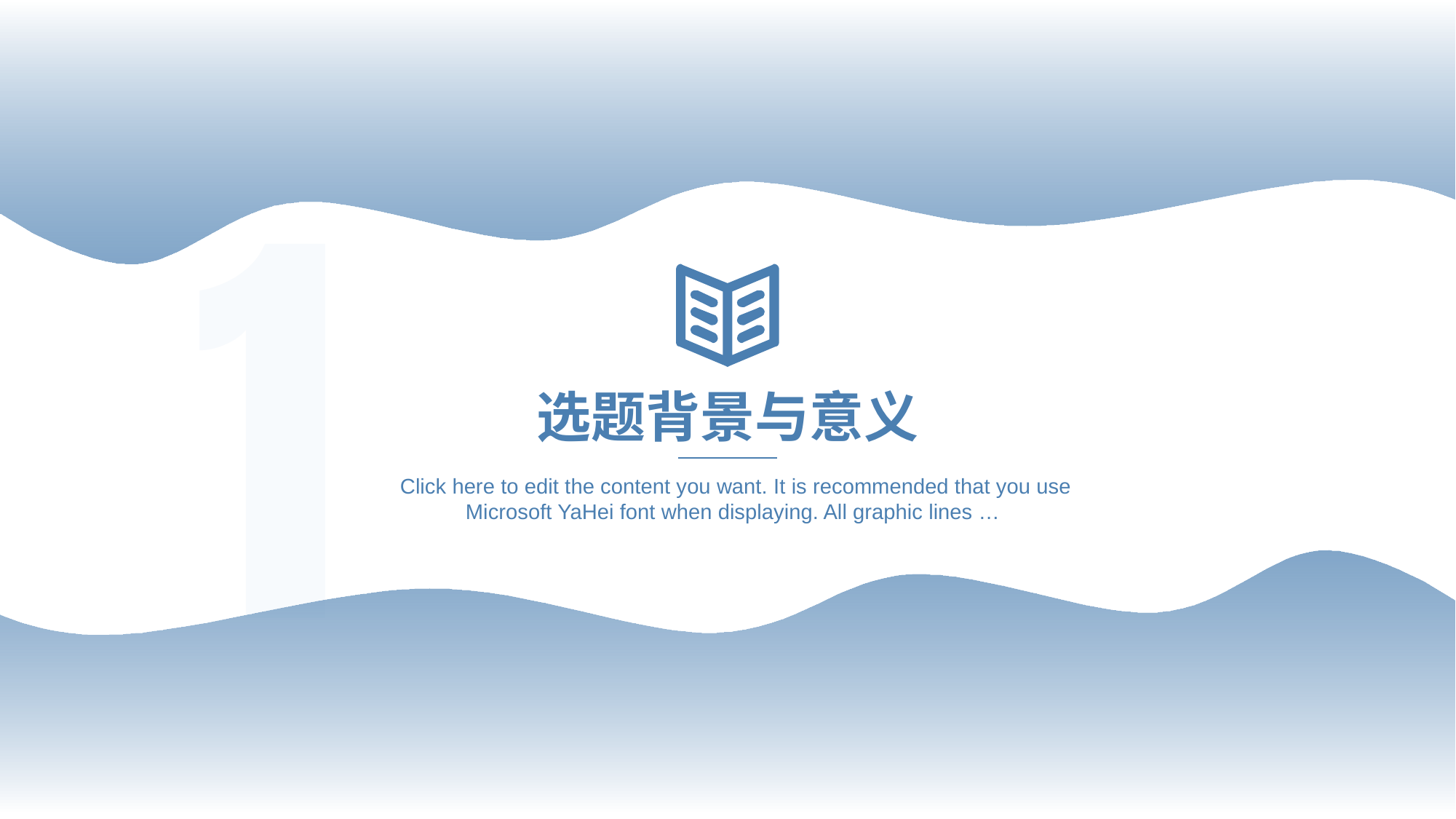

1

选题背景与意义
 Click here to edit the content you want. It is recommended that you use Microsoft YaHei font when displaying. All graphic lines …